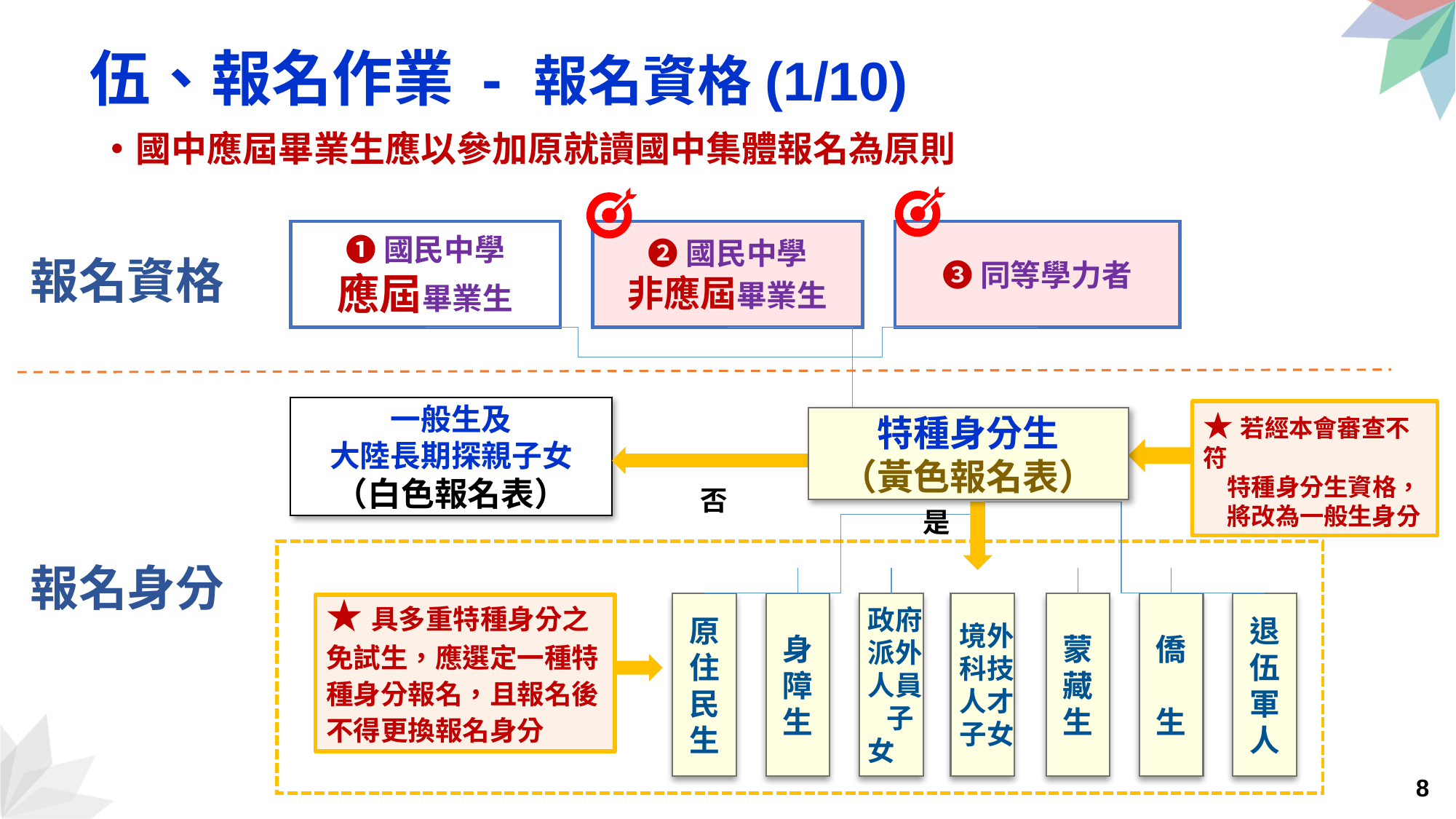

# 伍、報名作業 - 報名資格(1/10)
國中應屆畢業生應以參加原就讀國中集體報名為原則

❶國民中學
應屆畢業生
❷國民中學
非應屆畢業生
❸同等學力者
一般生及
大陸長期探親子女
（白色報名表）
原住民生
身障生
政府派外人員    子女
境外科技人才子女
蒙藏生
僑

生
退伍軍人
報名資格
報名身分
★若經本會審查不符
　特種身分生資格，
　將改為一般生身分
特種身分生
（黃色報名表）

否
是

★具多重特種身分之免試生，應選定一種特種身分報名，且報名後不得更換報名身分

8